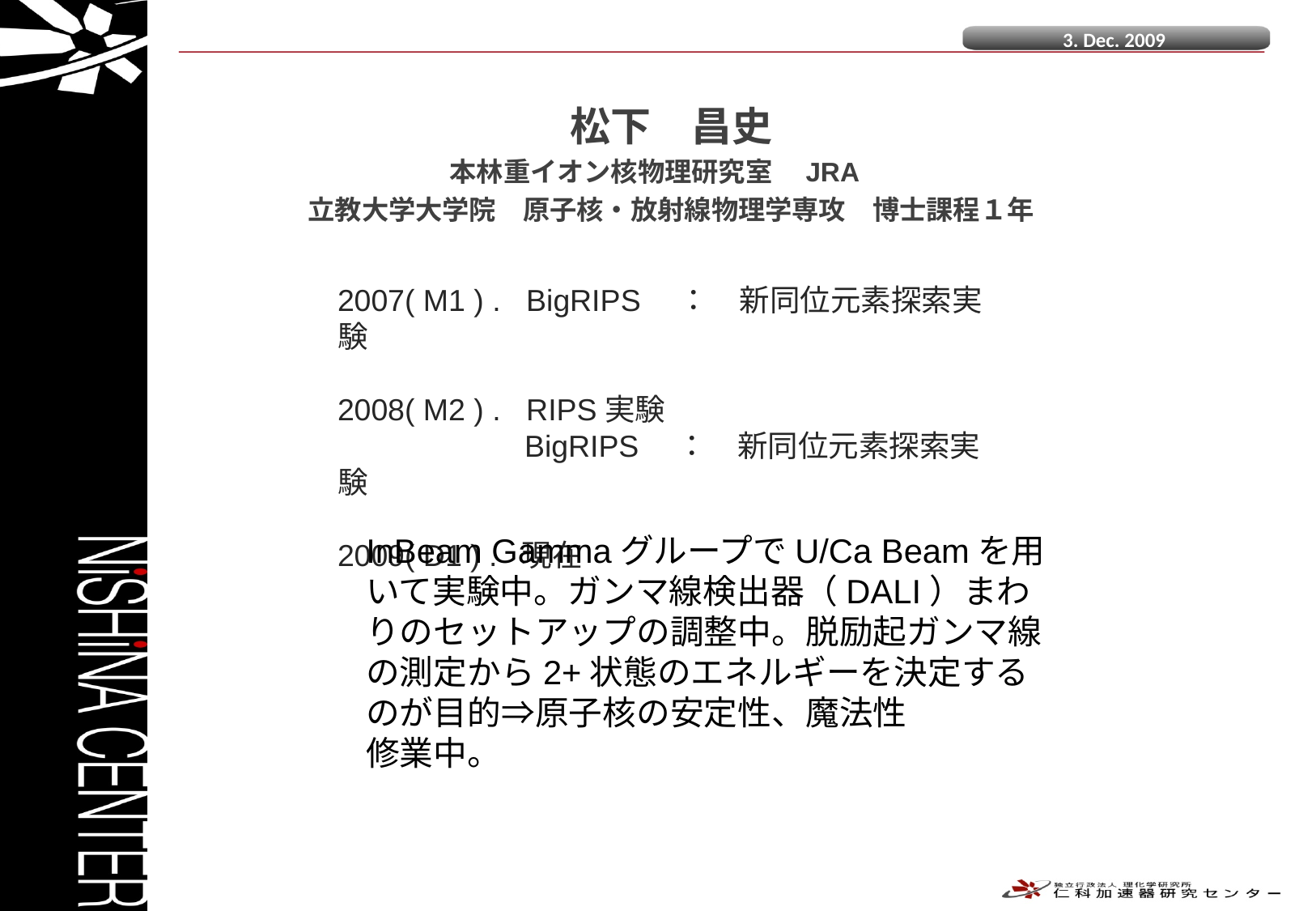

3. Dec. 2009
松下　昌史
本林重イオン核物理研究室　JRA
立教大学大学院　原子核・放射線物理学専攻　博士課程１年
2007( M1 ) .   BigRIPS　：　新同位元素探索実験

2008( M2 ) .   RIPS実験
                      BigRIPS　：　新同位元素探索実験

2009( D1 ) .  現在
InBeam GammaグループでU/Ca Beamを用いて実験中。ガンマ線検出器（DALI）まわりのセットアップの調整中。脱励起ガンマ線の測定から2+状態のエネルギーを決定するのが目的⇒原子核の安定性、魔法性
修業中。